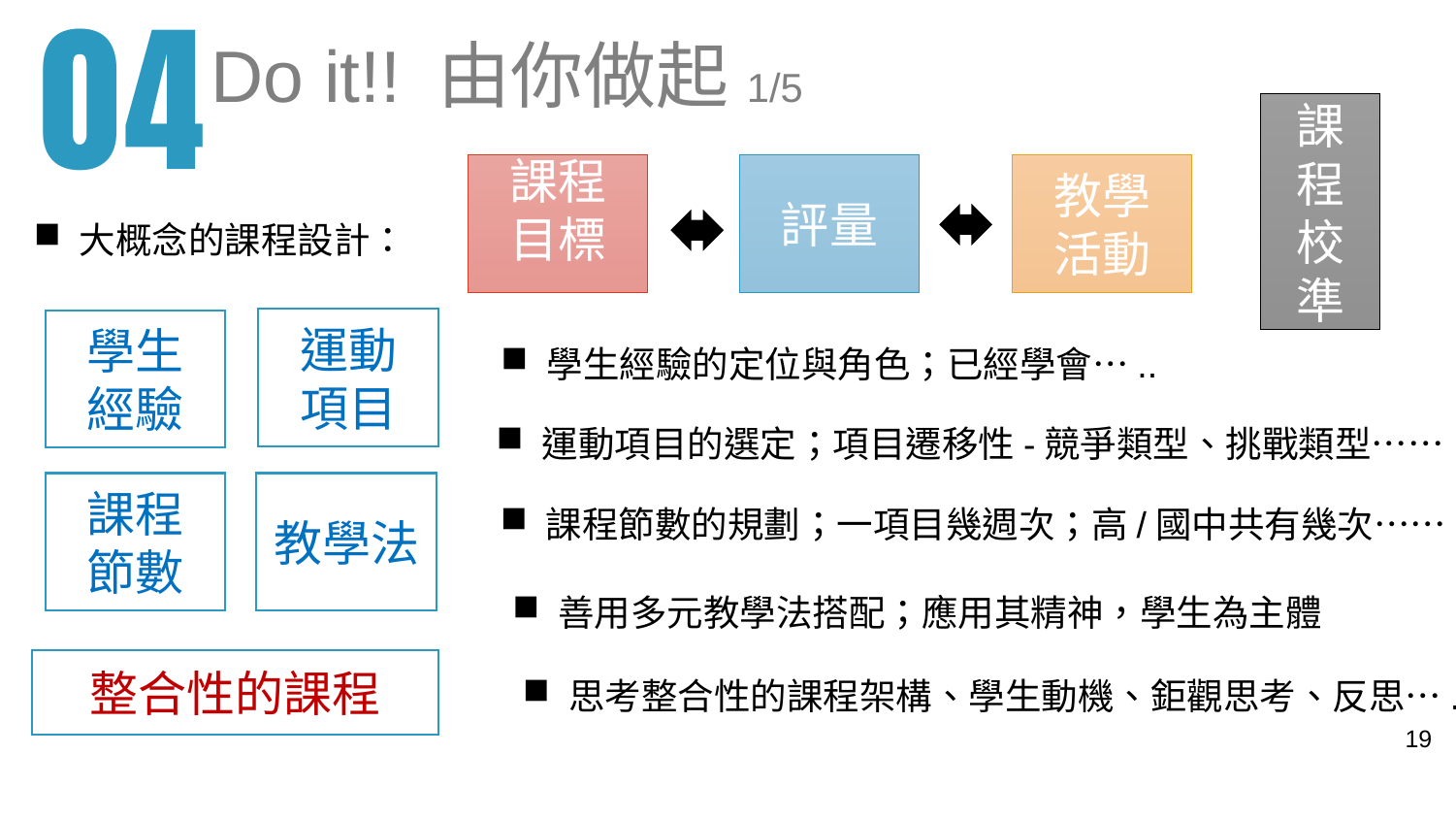

04
Do it!! 由你做起1/5
課程校準
課程
目標

評量
教學
活動

大概念的課程設計：

運動
項目
學生
經驗
學生經驗的定位與角色；已經學會…..
運動項目的選定；項目遷移性-競爭類型、挑戰類型……
課程
節數
教學法
課程節數的規劃；一項目幾週次；高/國中共有幾次……
善用多元教學法搭配；應用其精神，學生為主體
整合性的課程
思考整合性的課程架構、學生動機、鉅觀思考、反思….
19